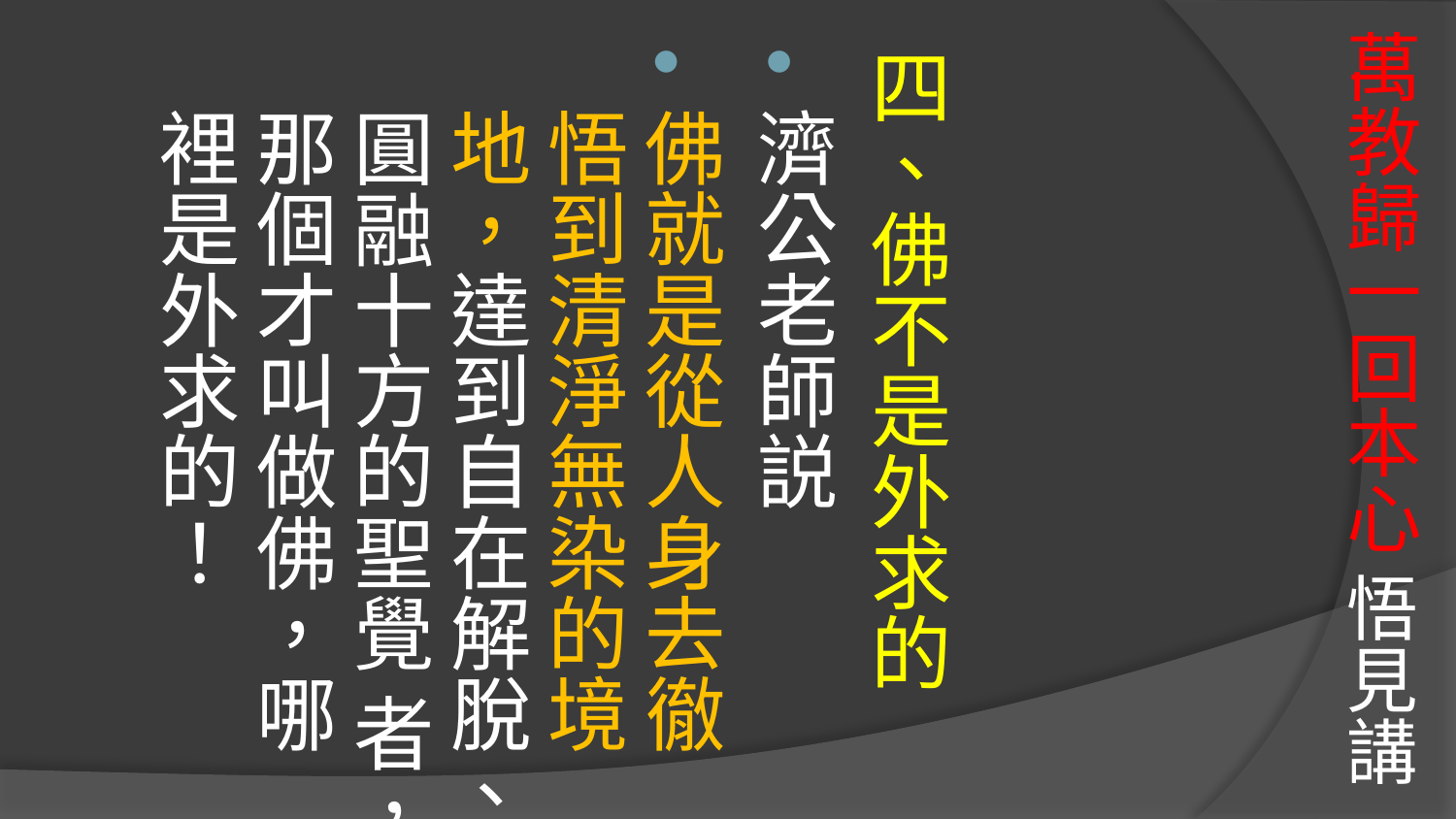

# 萬教歸一回本心 悟見講
四、佛不是外求的
濟公老師説
佛就是從人身去徹悟到清淨無染的境地，達到自在解脫、圓融十方的聖覺 者，那個才叫做佛，哪裡是外求的！